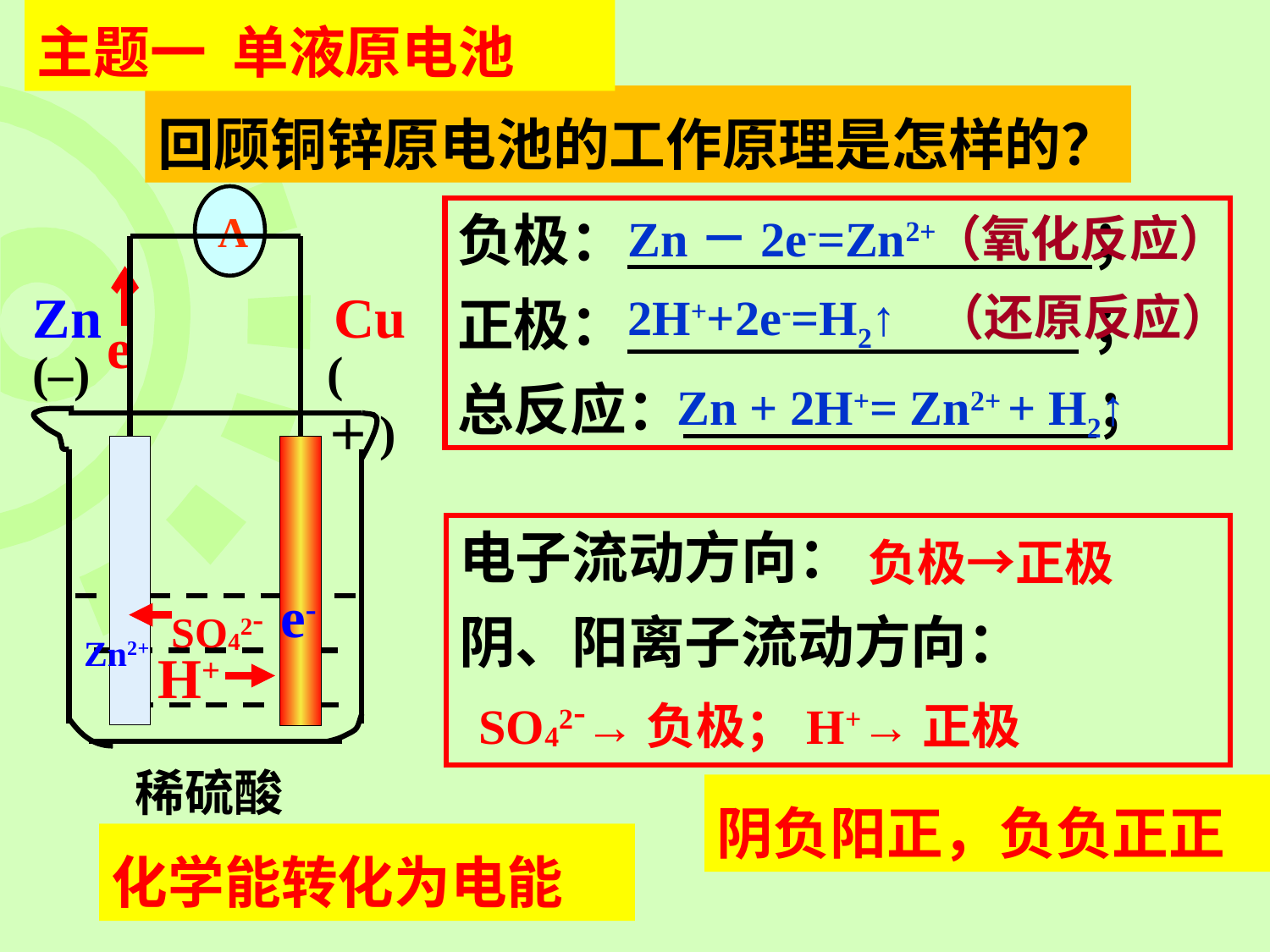

主题一  单液原电池
回顾铜锌原电池的工作原理是怎样的？
A
负极：                                    ；
正极：                                    ；
总反应：                                ；
Zn－2e-=Zn2+
（氧化反应）
Zn
Cu

 稀硫酸
e
2H++2e-=H2↑
（还原反应）
(–)
(＋)
Zn + 2H+= Zn2+ + H2↑
电子流动方向：
阴、阳离子流动方向：

负极→正极
e-
SO42-
Zn2+
H+
SO42-→负极；H+→正极
阴负阳正，负负正正
化学能转化为电能